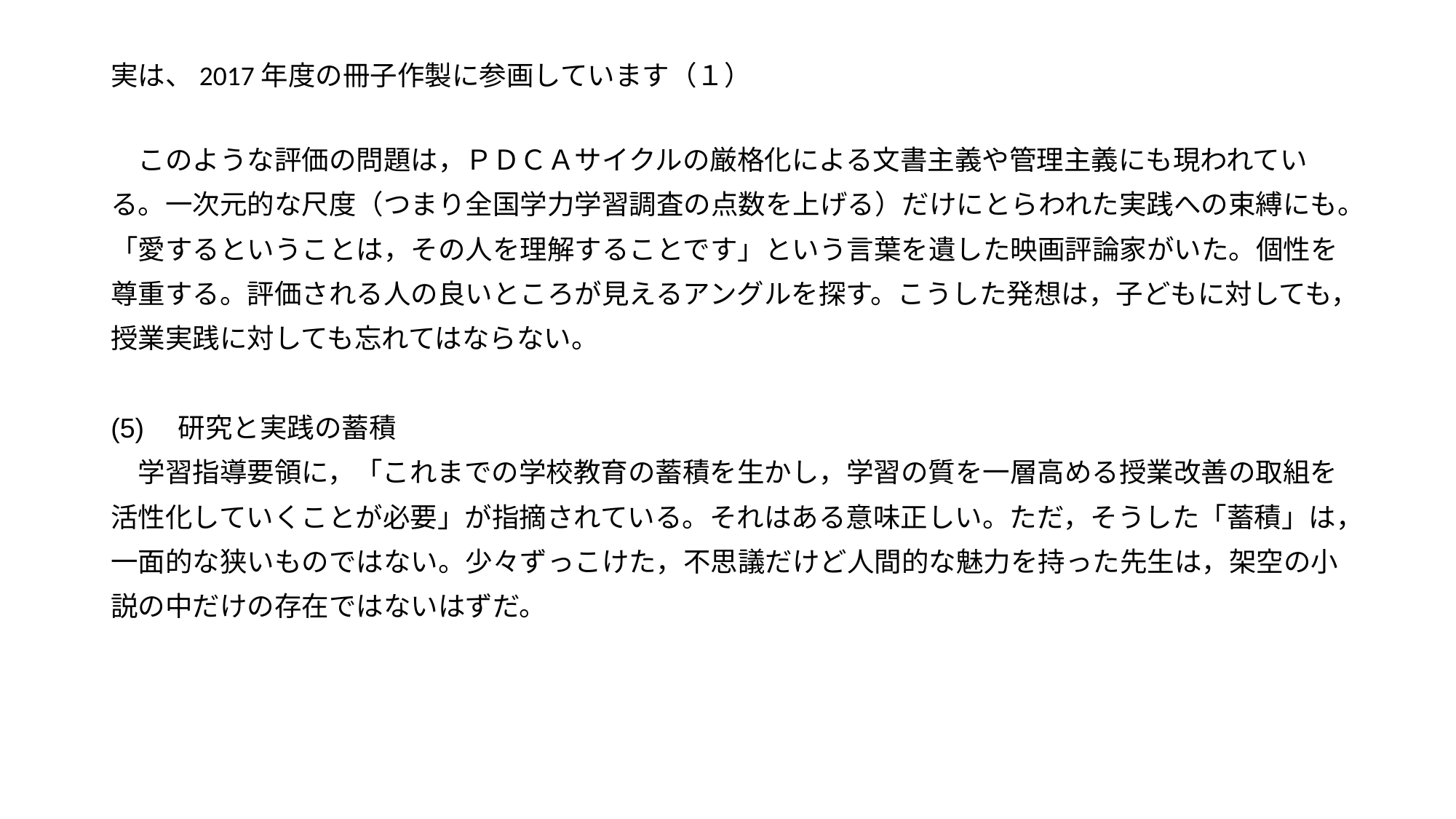

# 実は、2017年度の冊子作製に参画しています（１）
　このような評価の問題は，ＰＤＣＡサイクルの厳格化による文書主義や管理主義にも現われてい
る。一次元的な尺度（つまり全国学力学習調査の点数を上げる）だけにとらわれた実践への束縛にも。
「愛するということは，その人を理解することです」という言葉を遺した映画評論家がいた。個性を
尊重する。評価される人の良いところが見えるアングルを探す。こうした発想は，子どもに対しても，
授業実践に対しても忘れてはならない。

(5)　研究と実践の蓄積
　学習指導要領に，「これまでの学校教育の蓄積を生かし，学習の質を一層高める授業改善の取組を
活性化していくことが必要」が指摘されている。それはある意味正しい。ただ，そうした「蓄積」は，
一面的な狭いものではない。少々ずっこけた，不思議だけど人間的な魅力を持った先生は，架空の小
説の中だけの存在ではないはずだ。